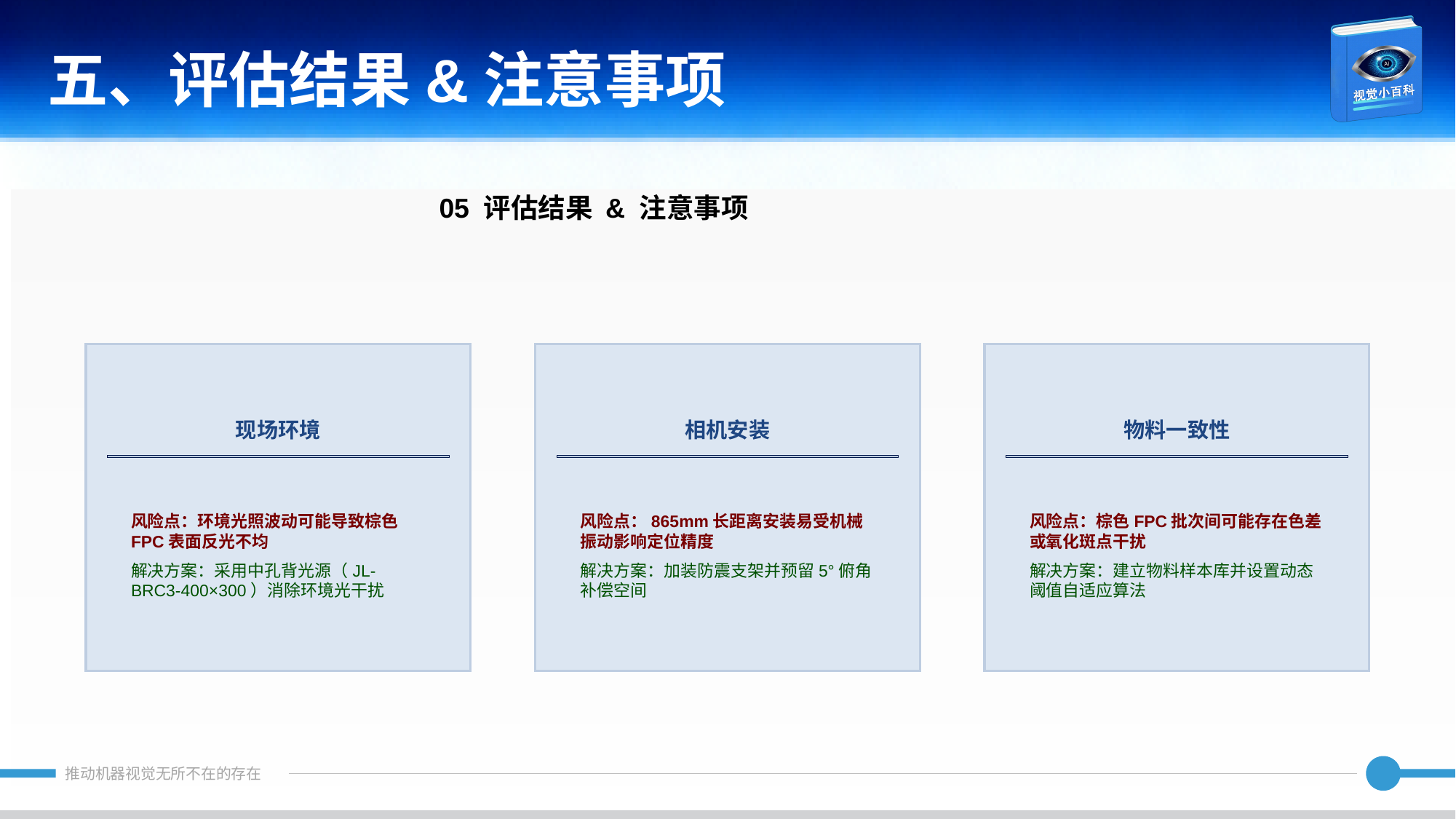

五、评估结果&注意事项

05 评估结果 & 注意事项

现场环境

相机安装

物料一致性

风险点：环境光照波动可能导致棕色FPC表面反光不均
解决方案：采用中孔背光源（JL-BRC3-400×300）消除环境光干扰

风险点：865mm长距离安装易受机械振动影响定位精度
解决方案：加装防震支架并预留5°俯角补偿空间

风险点：棕色FPC批次间可能存在色差或氧化斑点干扰
解决方案：建立物料样本库并设置动态阈值自适应算法
11